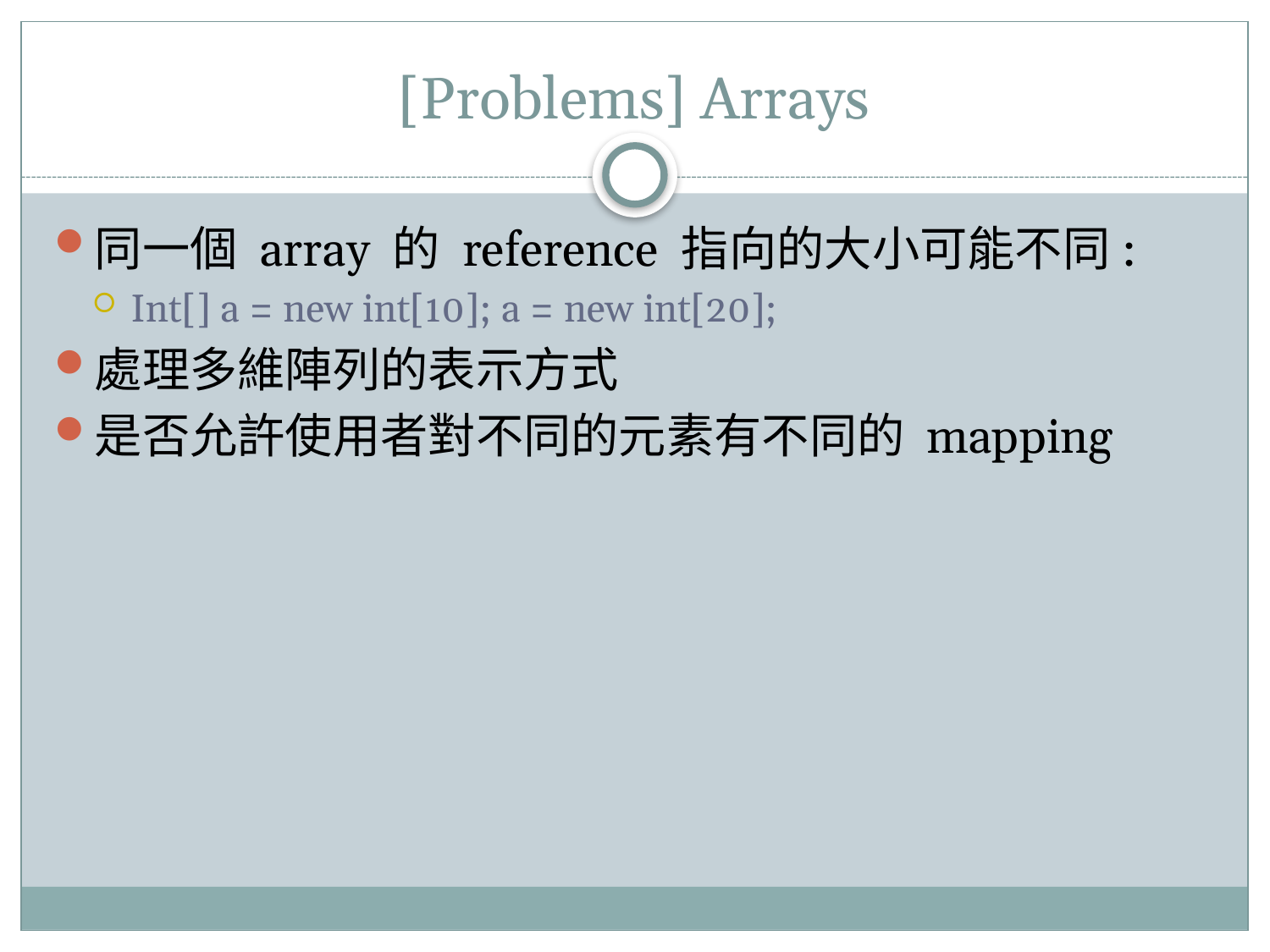

# [Problems] Arrays
同一個 array 的 reference 指向的大小可能不同:
Int[] a = new int[10]; a = new int[20];
處理多維陣列的表示方式
是否允許使用者對不同的元素有不同的 mapping